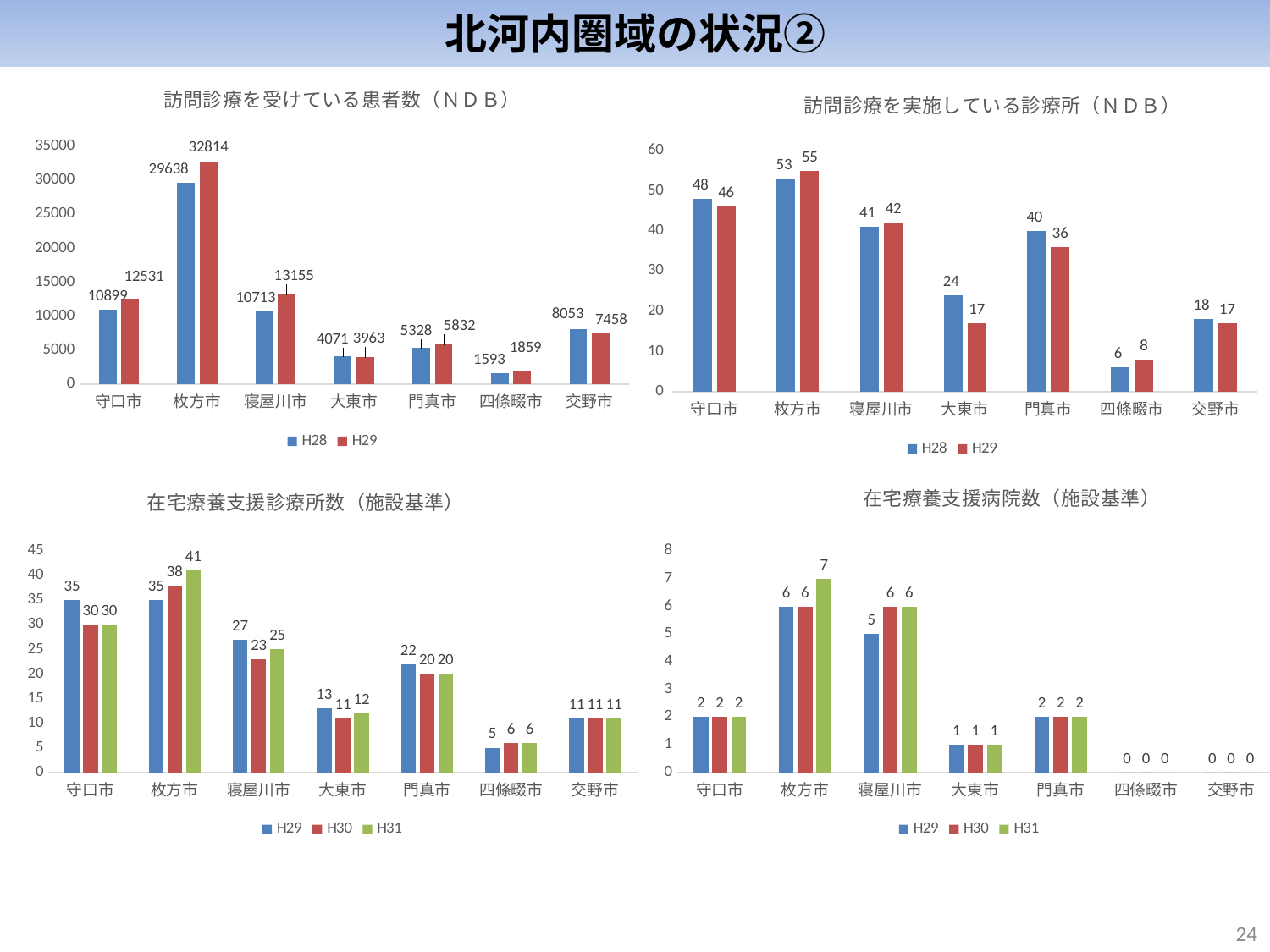

北河内圏域の状況②

### Chart: 訪問診療を受けている患者数（ＮＤＢ）

| Category | H28 | H29 |
|---|---|---|
| 守口市 | 10899.0 | 12531.0 |
| 枚方市 | 29638.0 | 32814.0 |
| 寝屋川市 | 10713.0 | 13155.0 |
| 大東市 | 4071.0 | 3963.0 |
| 門真市 | 5328.0 | 5832.0 |
| 四條畷市 | 1593.0 | 1859.0 |
| 交野市 | 8053.0 | 7458.0 |

### Chart: 訪問診療を実施している診療所（ＮＤＢ）

| Category | H28 | H29 |
|---|---|---|
| 守口市 | 48.0 | 46.0 |
| 枚方市 | 53.0 | 55.0 |
| 寝屋川市 | 41.0 | 42.0 |
| 大東市 | 24.0 | 17.0 |
| 門真市 | 40.0 | 36.0 |
| 四條畷市 | 6.0 | 8.0 |
| 交野市 | 18.0 | 17.0 |

### Chart: 在宅療養支援診療所数（施設基準）

| Category | H29 | H30 | H31 |
|---|---|---|---|
| 守口市 | 35.0 | 30.0 | 30.0 |
| 枚方市 | 35.0 | 38.0 | 41.0 |
| 寝屋川市 | 27.0 | 23.0 | 25.0 |
| 大東市 | 13.0 | 11.0 | 12.0 |
| 門真市 | 22.0 | 20.0 | 20.0 |
| 四條畷市 | 5.0 | 6.0 | 6.0 |
| 交野市 | 11.0 | 11.0 | 11.0 |

### Chart: 在宅療養支援病院数（施設基準）

| Category | H29 | H30 | H31 |
|---|---|---|---|
| 守口市 | 2.0 | 2.0 | 2.0 |
| 枚方市 | 6.0 | 6.0 | 7.0 |
| 寝屋川市 | 5.0 | 6.0 | 6.0 |
| 大東市 | 1.0 | 1.0 | 1.0 |
| 門真市 | 2.0 | 2.0 | 2.0 |
| 四條畷市 | 0.0 | 0.0 | 0.0 |
| 交野市 | 0.0 | 0.0 | 0.0 |
24